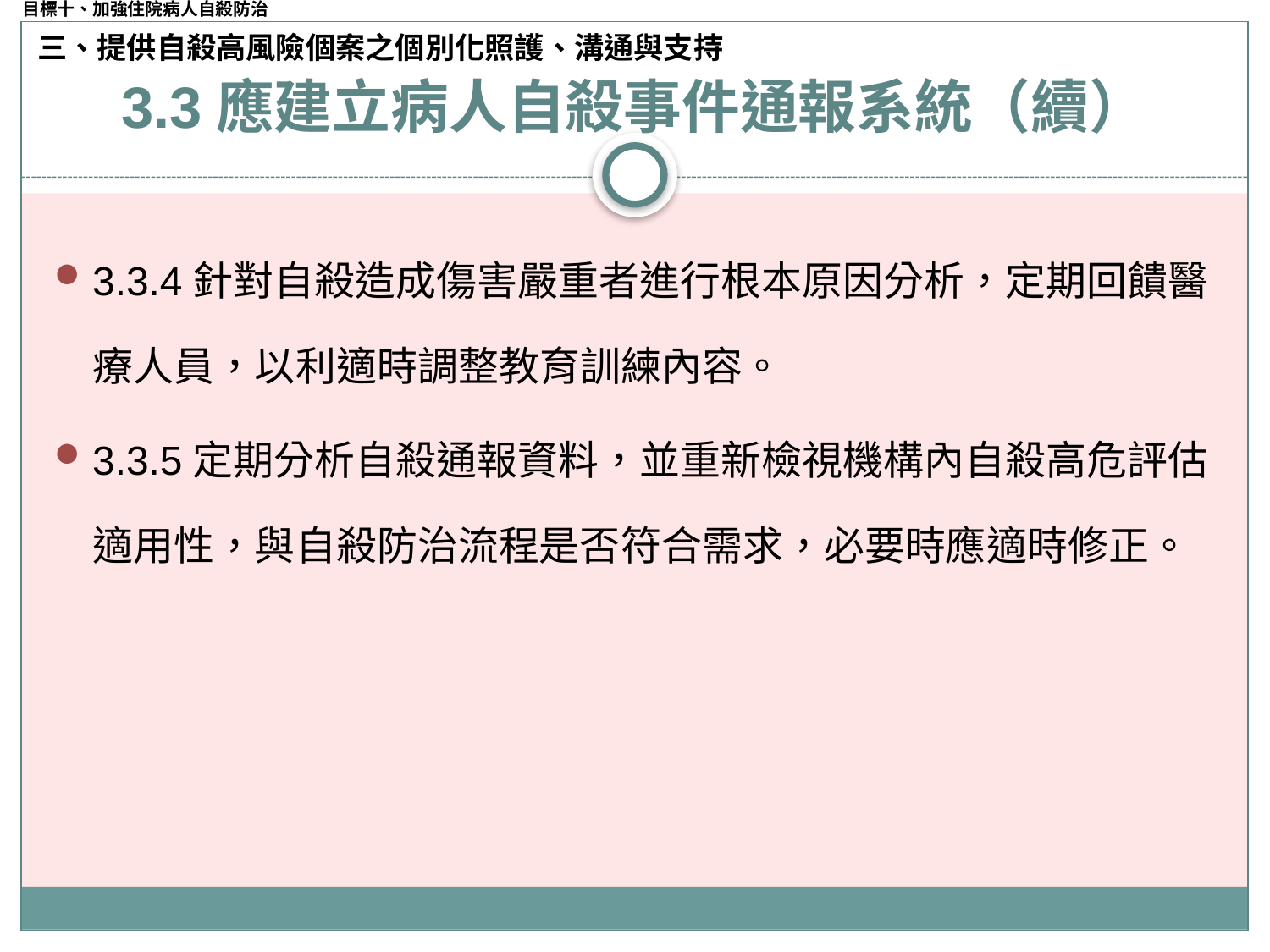

三、提供自殺高風險個案之個別化照護、溝通與支持
# 3.3應建立病人自殺事件通報系統（續）
3.3.4針對自殺造成傷害嚴重者進行根本原因分析，定期回饋醫療人員，以利適時調整教育訓練內容。
3.3.5定期分析自殺通報資料，並重新檢視機構內自殺高危評估適用性，與自殺防治流程是否符合需求，必要時應適時修正。